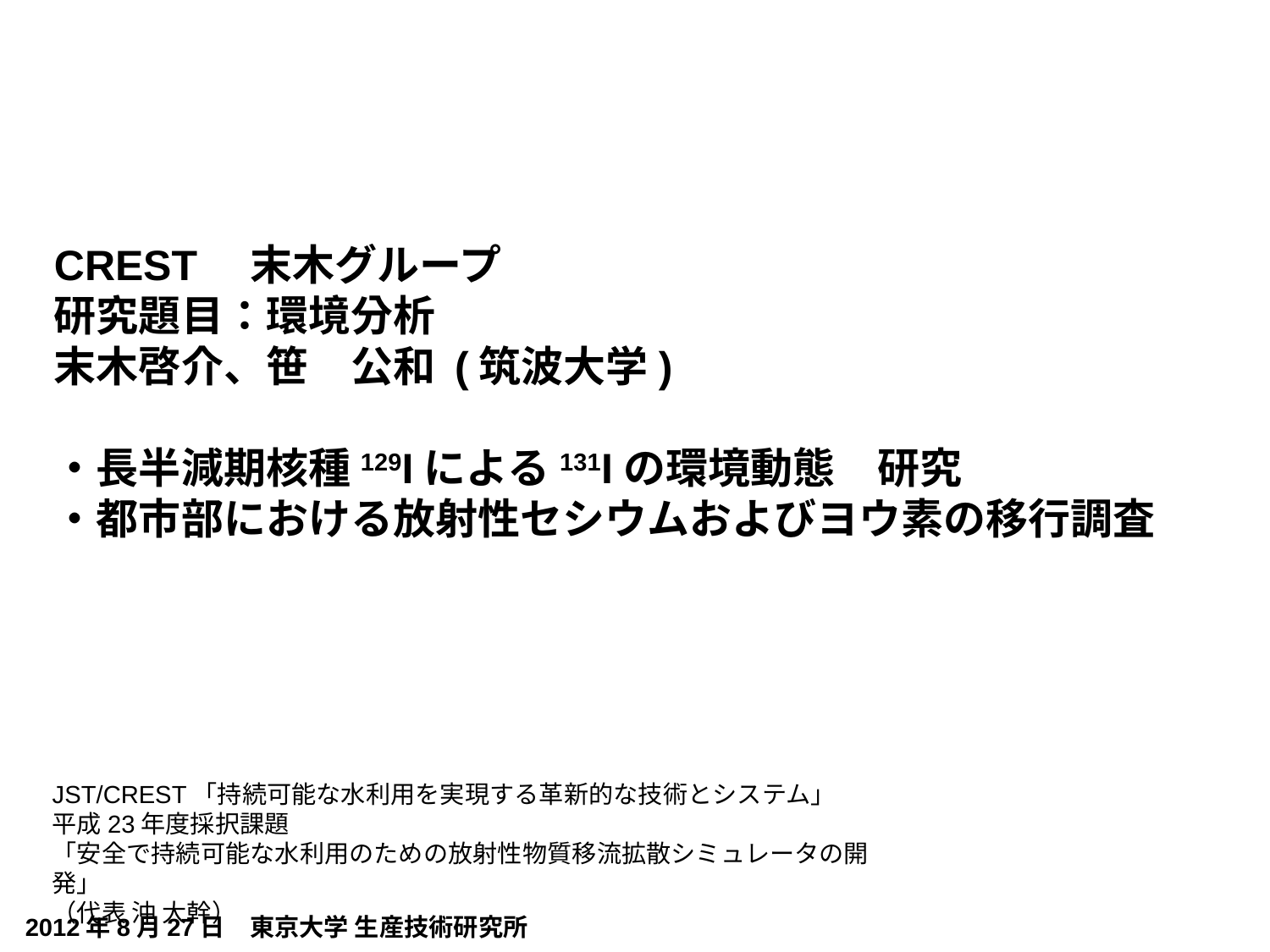

CREST　末木グループ
研究題目：環境分析
末木啓介、笹　公和 (筑波大学)

・長半減期核種129Iによる131Iの環境動態　研究
・都市部における放射性セシウムおよびヨウ素の移行調査
JST/CREST「持続可能な水利用を実現する革新的な技術とシステム」
平成23年度採択課題
「安全で持続可能な水利用のための放射性物質移流拡散シミュレータの開発」
（代表 沖 大幹）
2012年8月27日　東京大学 生産技術研究所